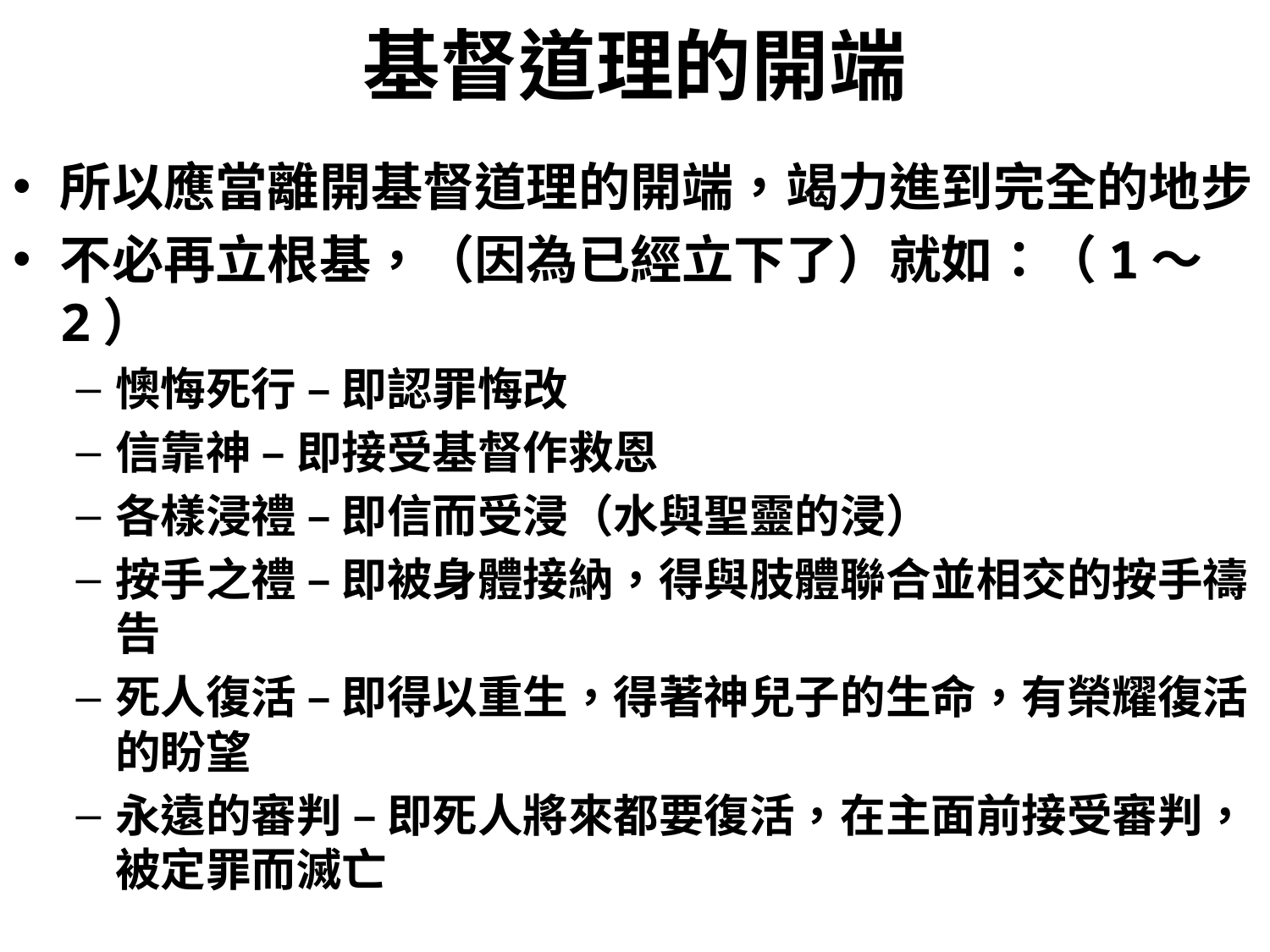

# 基督道理的開端
所以應當離開基督道理的開端，竭力進到完全的地步
不必再立根基，（因為已經立下了）就如：（1～2）
懊悔死行 – 即認罪悔改
信靠神 – 即接受基督作救恩
各樣浸禮 – 即信而受浸（水與聖靈的浸）
按手之禮 – 即被身體接納，得與肢體聯合並相交的按手禱告
死人復活 – 即得以重生，得著神兒子的生命，有榮耀復活的盼望
永遠的審判 – 即死人將來都要復活，在主面前接受審判，被定罪而滅亡